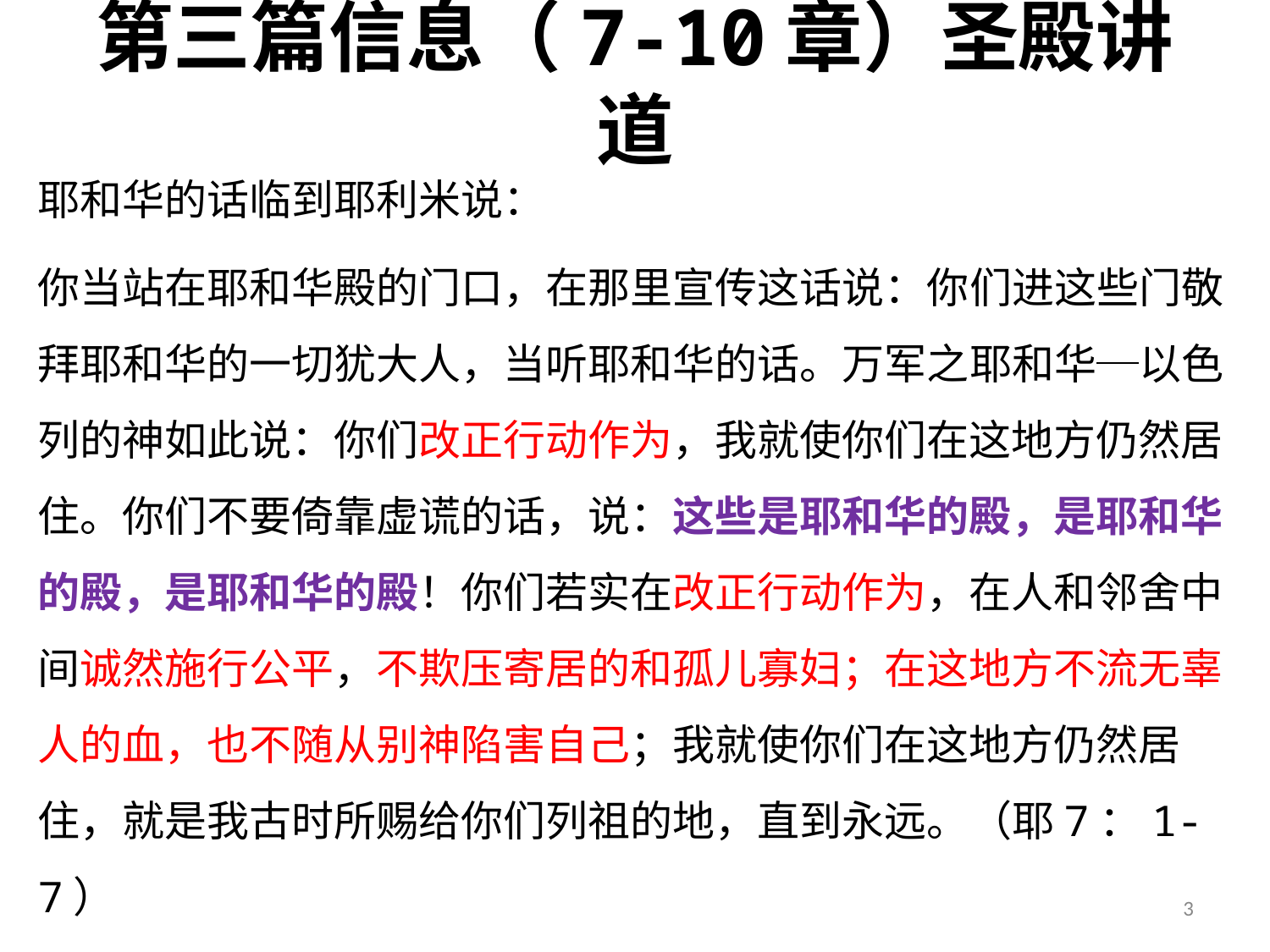

# 第三篇信息（7-10章）圣殿讲道
耶和华的话临到耶利米说：
你当站在耶和华殿的门口，在那里宣传这话说：你们进这些门敬拜耶和华的一切犹大人，当听耶和华的话。万军之耶和华─以色列的神如此说：你们改正行动作为，我就使你们在这地方仍然居住。你们不要倚靠虚谎的话，说：这些是耶和华的殿，是耶和华的殿，是耶和华的殿！你们若实在改正行动作为，在人和邻舍中间诚然施行公平，不欺压寄居的和孤儿寡妇；在这地方不流无辜人的血，也不随从别神陷害自己；我就使你们在这地方仍然居住，就是我古时所赐给你们列祖的地，直到永远。（耶7：1-7）
3